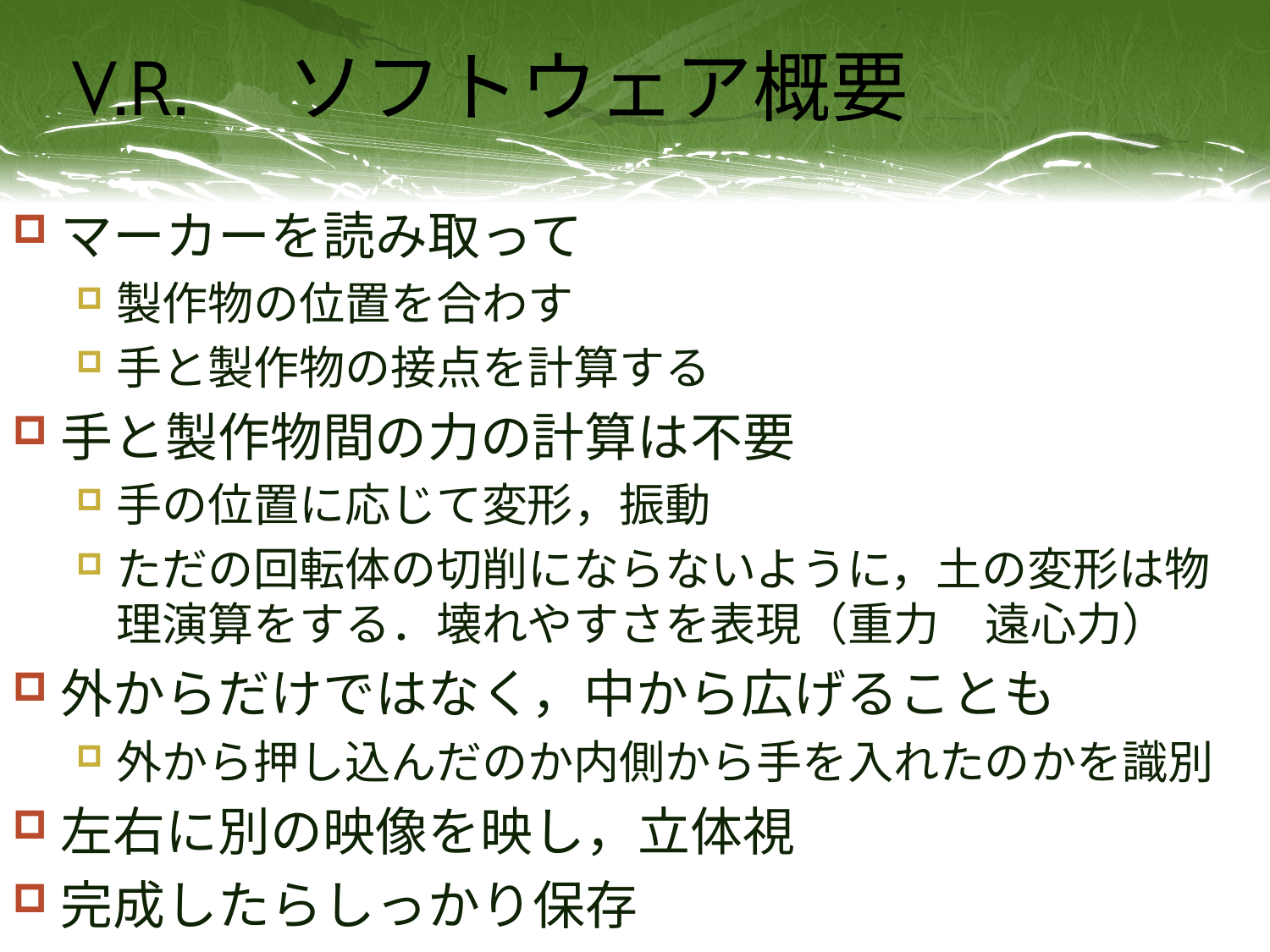

# V.R.　ソフトウェア概要
マーカーを読み取って
製作物の位置を合わす
手と製作物の接点を計算する
手と製作物間の力の計算は不要
手の位置に応じて変形，振動
ただの回転体の切削にならないように，土の変形は物理演算をする．壊れやすさを表現（重力　遠心力）
外からだけではなく，中から広げることも
外から押し込んだのか内側から手を入れたのかを識別
左右に別の映像を映し，立体視
完成したらしっかり保存